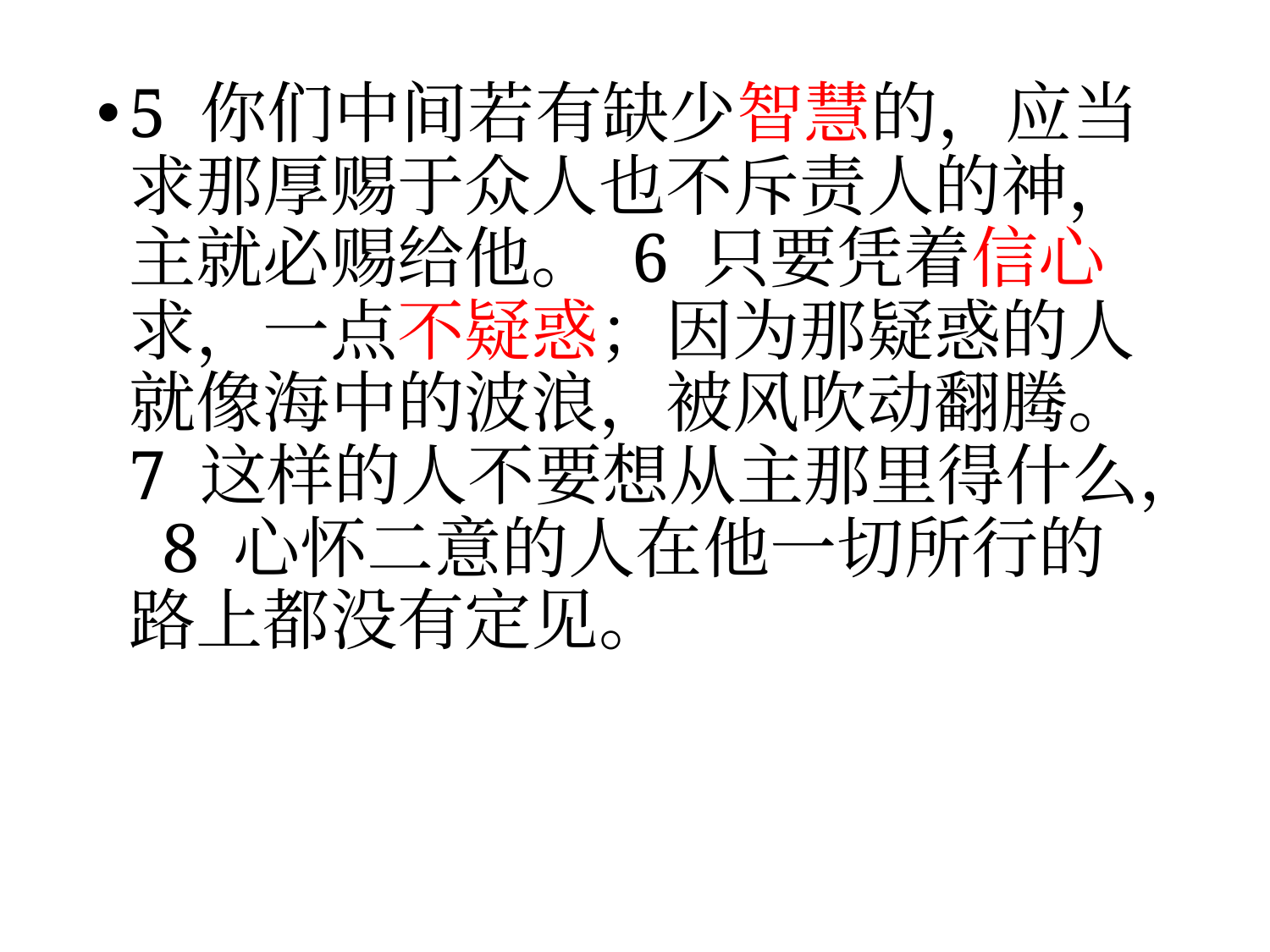

5 你们中间若有缺少智慧的，应当求那厚赐于众人也不斥责人的神，主就必赐给他。 6 只要凭着信心求，一点不疑惑；因为那疑惑的人就像海中的波浪，被风吹动翻腾。 7 这样的人不要想从主那里得什么， 8 心怀二意的人在他一切所行的路上都没有定见。